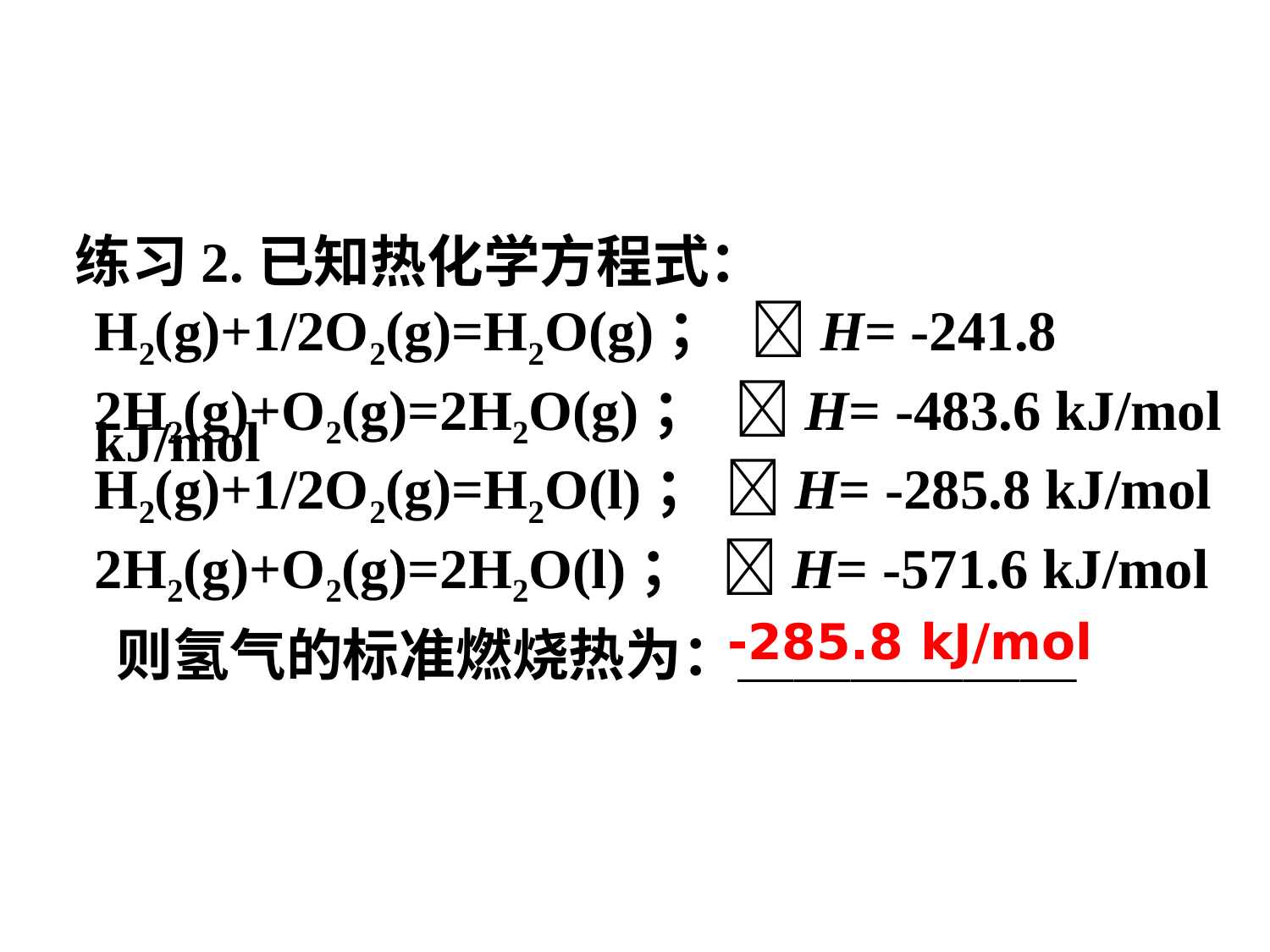

练习2.已知热化学方程式：
H2(g)+1/2O2(g)=H2O(g)；  ΔH= -241.8 kJ/mol
2H2(g)+O2(g)=2H2O(g)；  ΔH= -483.6 kJ/mol
H2(g)+1/2O2(g)=H2O(l)； ΔH= -285.8 kJ/mol
2H2(g)+O2(g)=2H2O(l)；  ΔH= -571.6 kJ/mol
则氢气的标准燃烧热为：＿＿＿＿＿＿
-285.8 kJ/mol